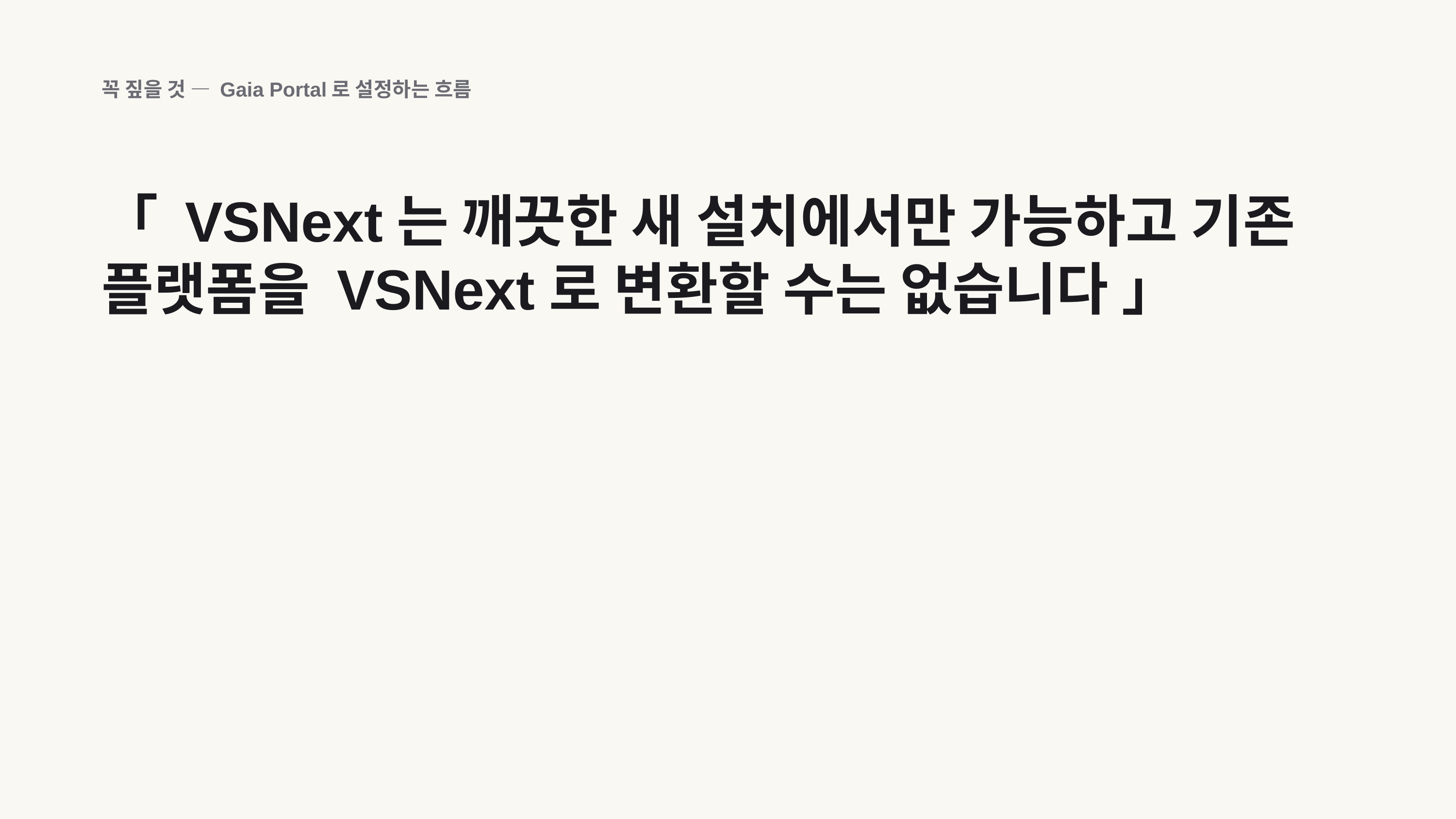

꼭 짚을 것 — Gaia Portal로 설정하는 흐름
「 VSNext는 깨끗한 새 설치에서만 가능하고 기존 플랫폼을 VSNext로 변환할 수는 없습니다 」